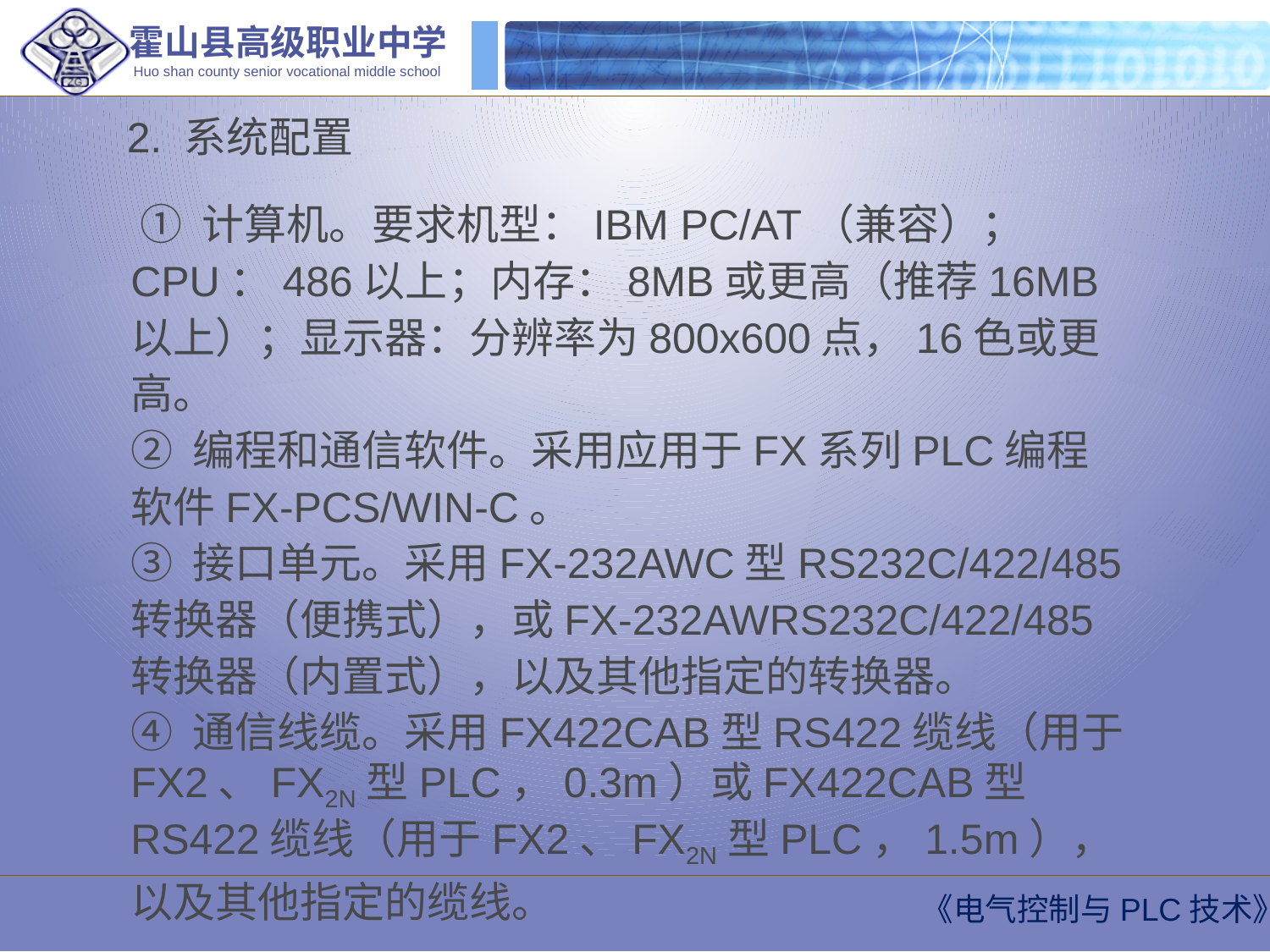

2. 系统配置
 ① 计算机。要求机型：IBM PC/AT（兼容）；CPU：486以上；内存：8MB或更高（推荐16MB以上）；显示器：分辨率为800x600点，16色或更高。
② 编程和通信软件。采用应用于FX系列PLC编程软件FX-PCS/WIN-C。
③ 接口单元。采用FX-232AWC型RS232C/422/485转换器（便携式），或FX-232AWRS232C/422/485转换器（内置式），以及其他指定的转换器。
④ 通信线缆。采用FX422CAB型RS422缆线（用于FX2、FX2N型PLC，0.3m）或FX422CAB型RS422缆线（用于FX2、FX2N型PLC，1.5m），以及其他指定的缆线。